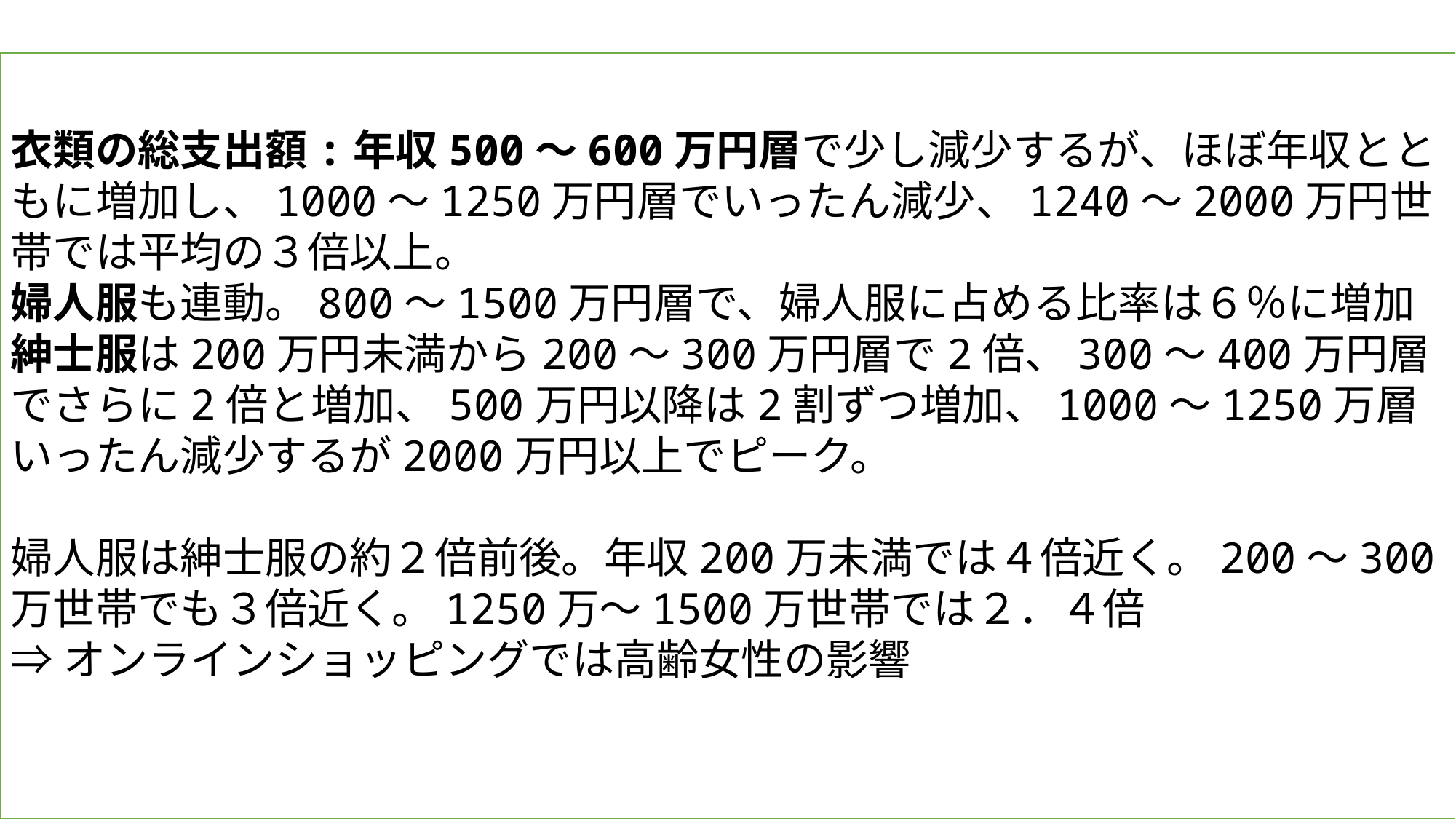

衣類の総支出額:年収500～600万円層で少し減少するが、ほぼ年収とともに増加し、1000～1250万円層でいったん減少、1240～2000万円世帯では平均の３倍以上。
婦人服も連動。800～1500万円層で、婦人服に占める比率は６％に増加
紳士服は200万円未満から200～300万円層で2倍、300～400万円層でさらに2倍と増加、500万円以降は2割ずつ増加、1000～1250万層いったん減少するが2000万円以上でピーク。

婦人服は紳士服の約２倍前後。年収200万未満では４倍近く。200～300万世帯でも３倍近く。1250万～1500万世帯では２．４倍
⇒オンラインショッピングでは高齢女性の影響